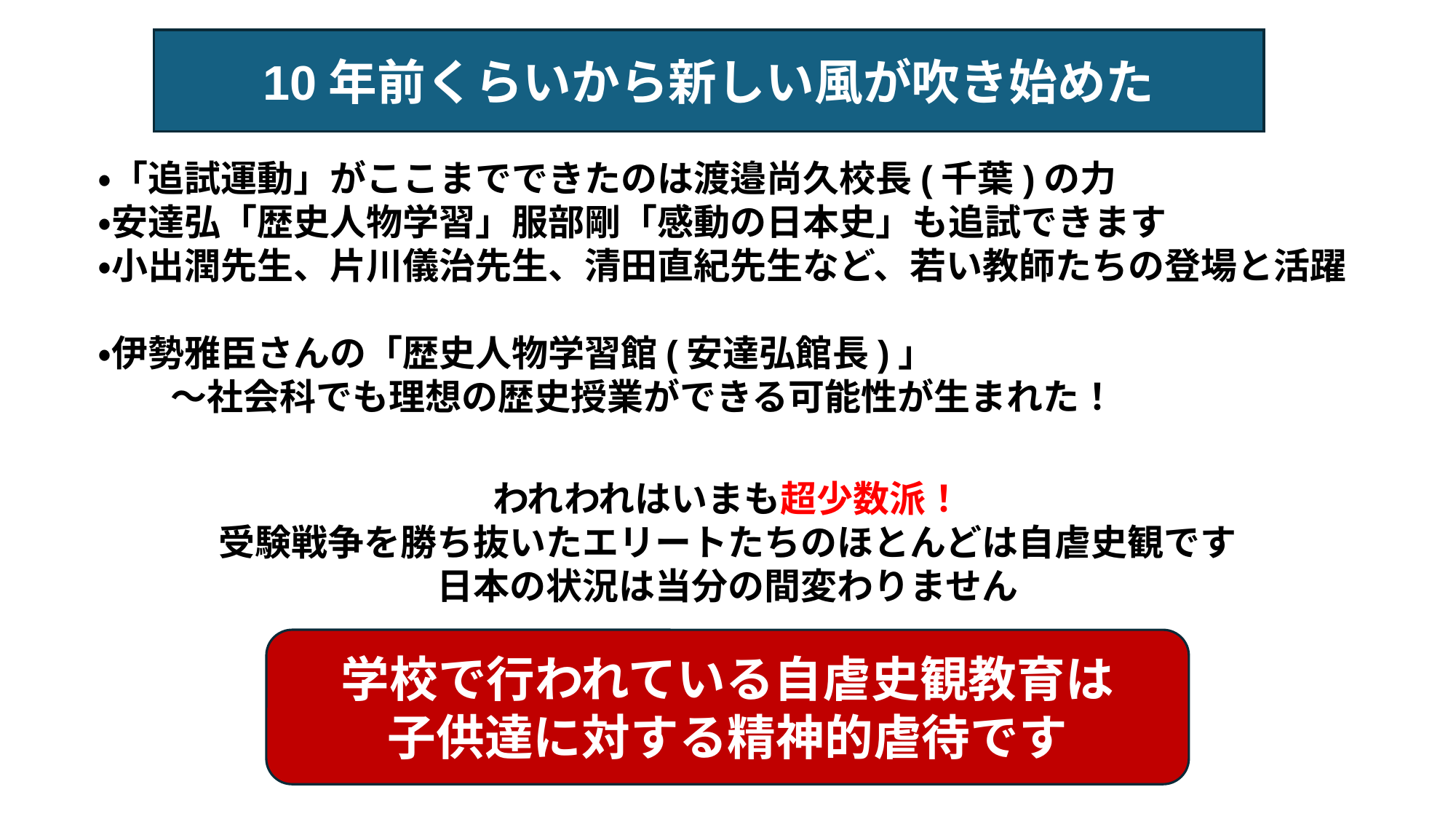

10年前くらいから新しい風が吹き始めた
・「追試運動」がここまでできたのは渡邉尚久校長(千葉)の力
・安達弘「歴史人物学習」服部剛「感動の日本史」も追試できます
・小出潤先生、片川儀治先生、清田直紀先生など、若い教師たちの登場と活躍
・伊勢雅臣さんの「歴史人物学習館(安達弘館長)」
　　～社会科でも理想の歴史授業ができる可能性が生まれた！

われわれはいまも超少数派！
受験戦争を勝ち抜いたエリートたちのほとんどは自虐史観です
日本の状況は当分の間変わりません
学校で行われている自虐史観教育は
子供達に対する精神的虐待です